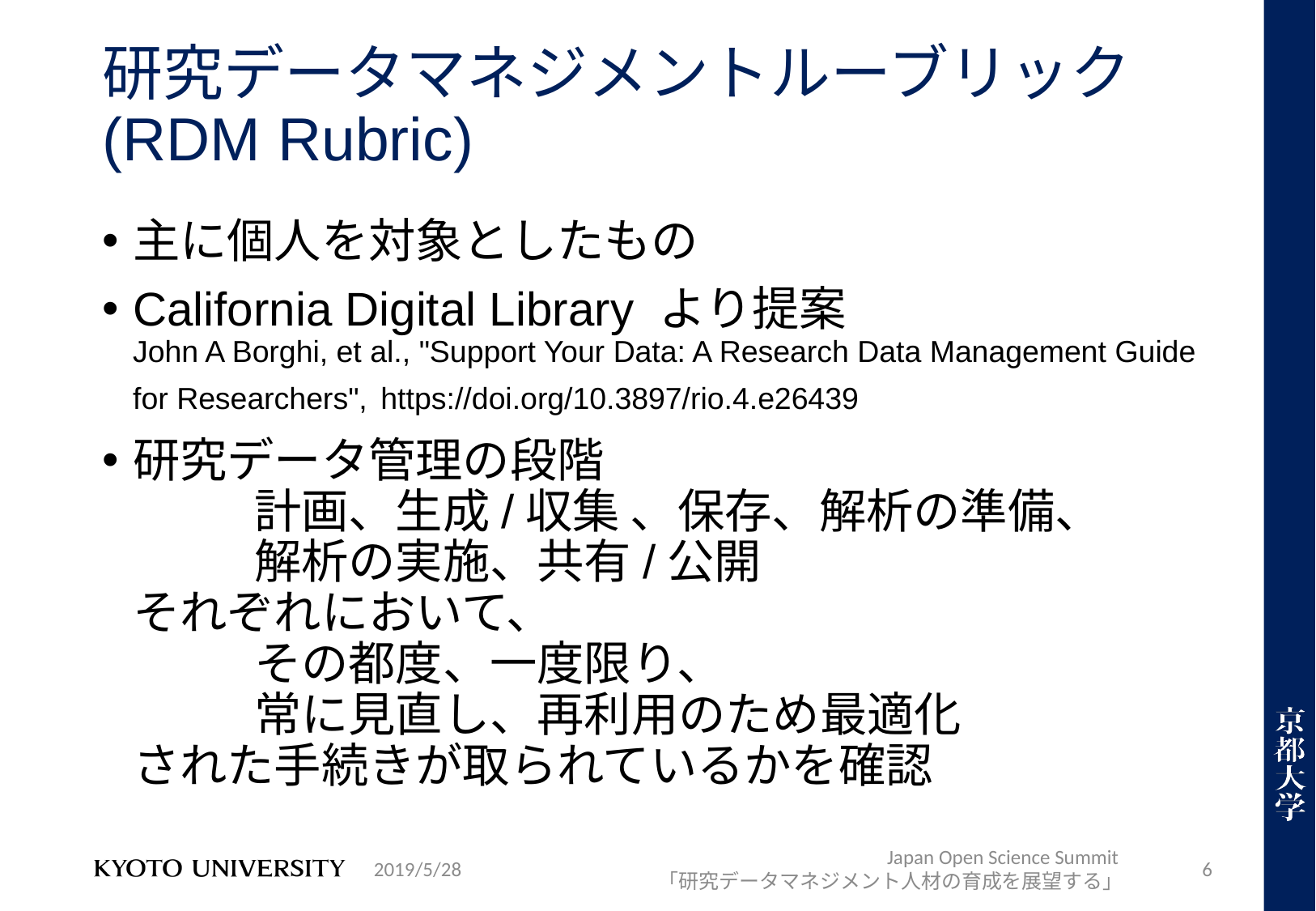

# 研究データマネジメントルーブリック(RDM Rubric)
主に個人を対象としたもの
California Digital Library より提案
John A Borghi, et al., "Support Your Data: A Research Data Management Guide for Researchers", https://doi.org/10.3897/rio.4.e26439
研究データ管理の段階
	計画、生成/収集 、保存、解析の準備、
	解析の実施、共有/公開
それぞれにおいて、
	その都度、一度限り、
	常に見直し、再利用のため最適化
された手続きが取られているかを確認

2019/5/28
Japan Open Science Summit
「研究データマネジメント人材の育成を展望する」
6